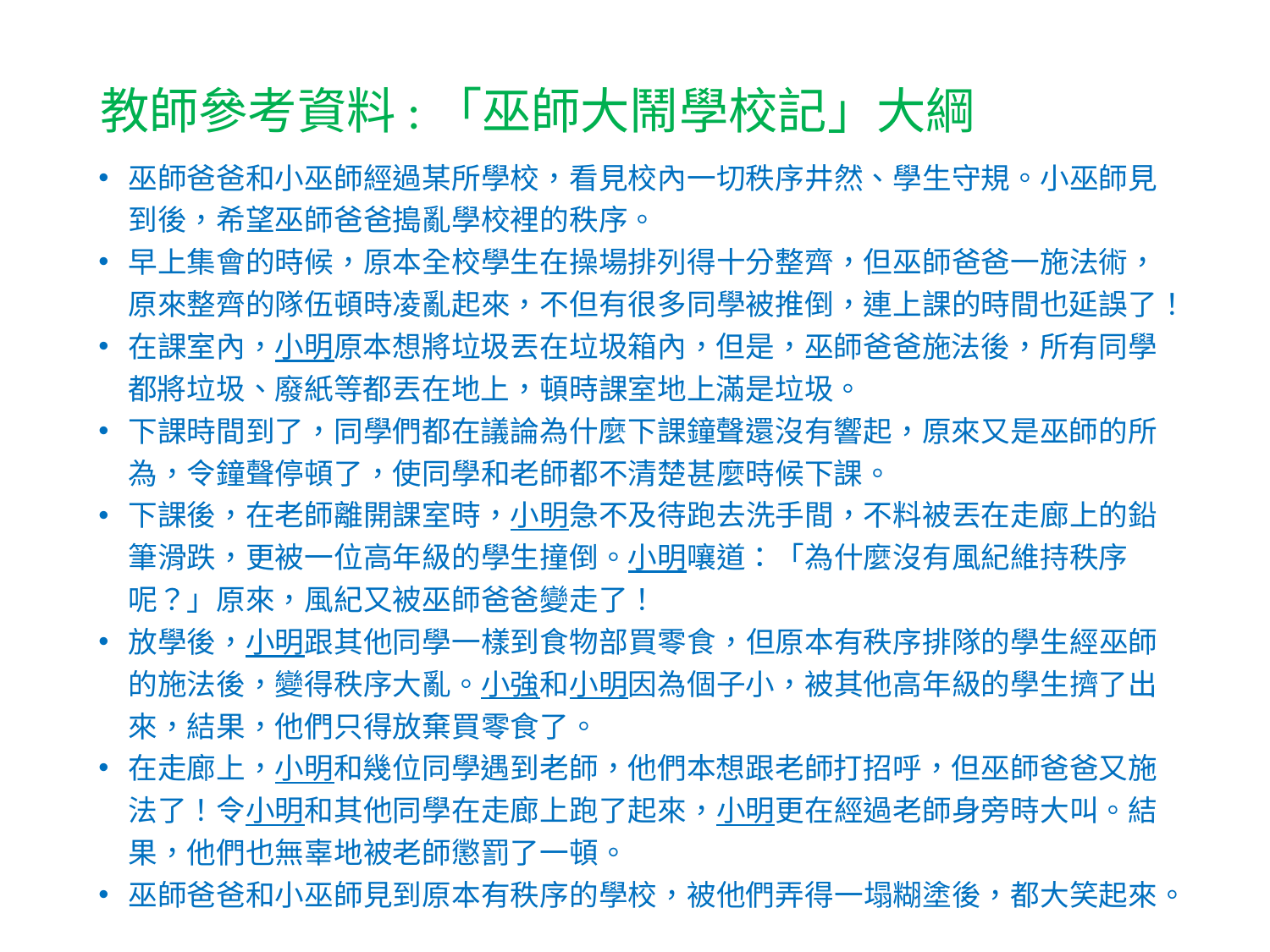

# 教師參考資料:「巫師大鬧學校記」大綱
巫師爸爸和小巫師經過某所學校，看見校內一切秩序井然、學生守規。小巫師見到後，希望巫師爸爸搗亂學校裡的秩序。
早上集會的時候，原本全校學生在操場排列得十分整齊，但巫師爸爸一施法術，原來整齊的隊伍頓時凌亂起來，不但有很多同學被推倒，連上課的時間也延誤了！
在課室內，小明原本想將垃圾丟在垃圾箱內，但是，巫師爸爸施法後，所有同學都將垃圾、廢紙等都丟在地上，頓時課室地上滿是垃圾。
下課時間到了，同學們都在議論為什麼下課鐘聲還沒有響起，原來又是巫師的所為，令鐘聲停頓了，使同學和老師都不清楚甚麼時候下課。
下課後，在老師離開課室時，小明急不及待跑去洗手間，不料被丟在走廊上的鉛筆滑跌，更被一位高年級的學生撞倒。小明嚷道：「為什麼沒有風紀維持秩序呢？」原來，風紀又被巫師爸爸變走了！
放學後，小明跟其他同學一樣到食物部買零食，但原本有秩序排隊的學生經巫師的施法後，變得秩序大亂。小強和小明因為個子小，被其他高年級的學生擠了出來，結果，他們只得放棄買零食了。
在走廊上，小明和幾位同學遇到老師，他們本想跟老師打招呼，但巫師爸爸又施法了！令小明和其他同學在走廊上跑了起來，小明更在經過老師身旁時大叫。結果，他們也無辜地被老師懲罰了一頓。
巫師爸爸和小巫師見到原本有秩序的學校，被他們弄得一塌糊塗後，都大笑起來。